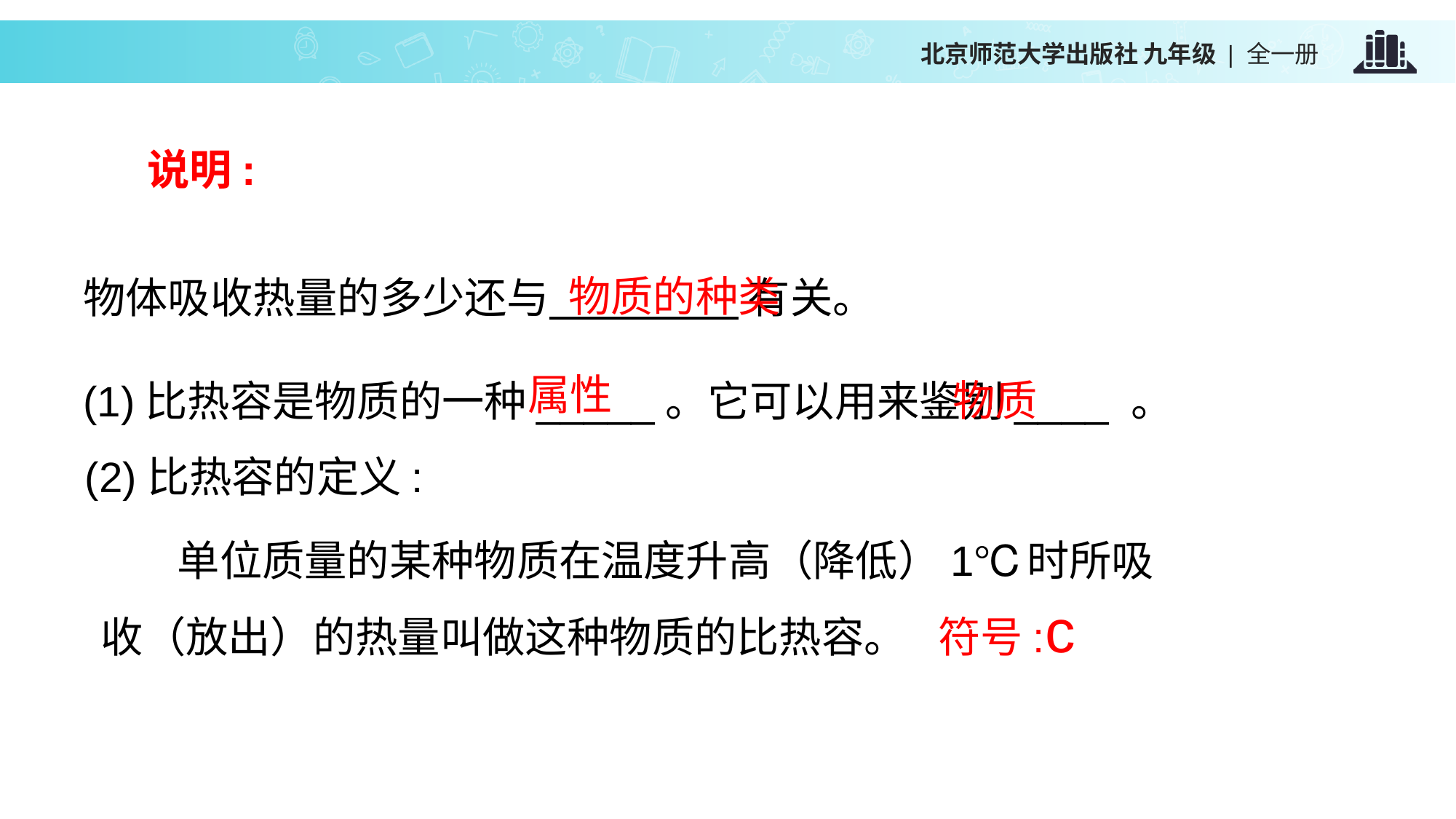

说明:
物质的种类
物体吸收热量的多少还与                     有关。
属性
物质
(1)比热容是物质的一种_____。它可以用来鉴别____ 。
(2)比热容的定义:
       单位质量的某种物质在温度升高（降低）1℃时所吸收（放出）的热量叫做这种物质的比热容。
符号:c